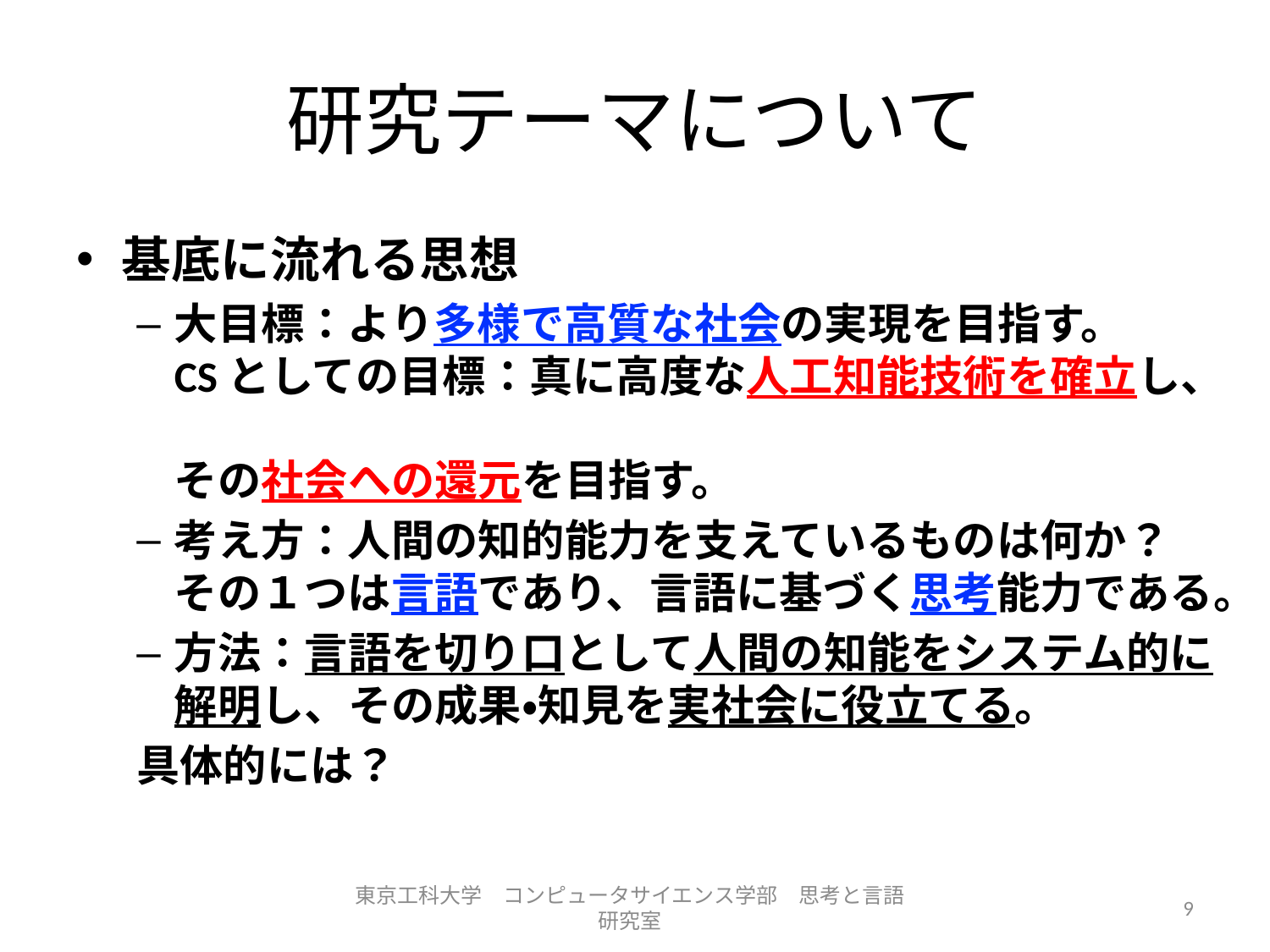

# 研究テーマについて
基底に流れる思想
大目標：より多様で高質な社会の実現を目指す。
CSとしての目標：真に高度な人工知能技術を確立し、
その社会への還元を目指す。
考え方：人間の知的能力を支えているものは何か？　その１つは言語であり、言語に基づく思考能力である。
方法：言語を切り口として人間の知能をシステム的に解明し、その成果・知見を実社会に役立てる。
具体的には？
東京工科大学　コンピュータサイエンス学部　思考と言語研究室
9